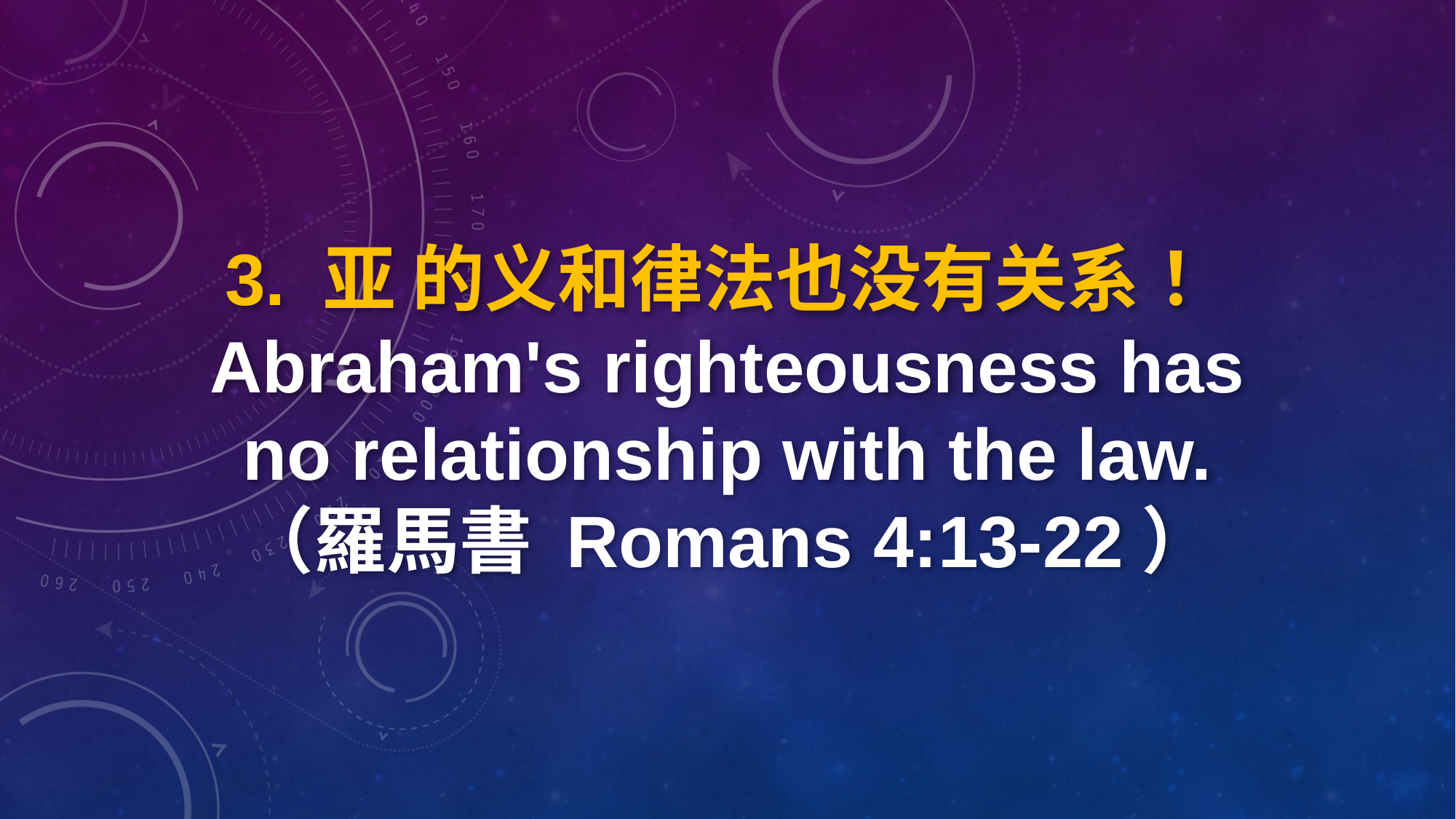

3. 亚 的义和律法也没有关系！Abraham's righteousness has no relationship with the law.
（羅馬書 Romans 4:13-22）